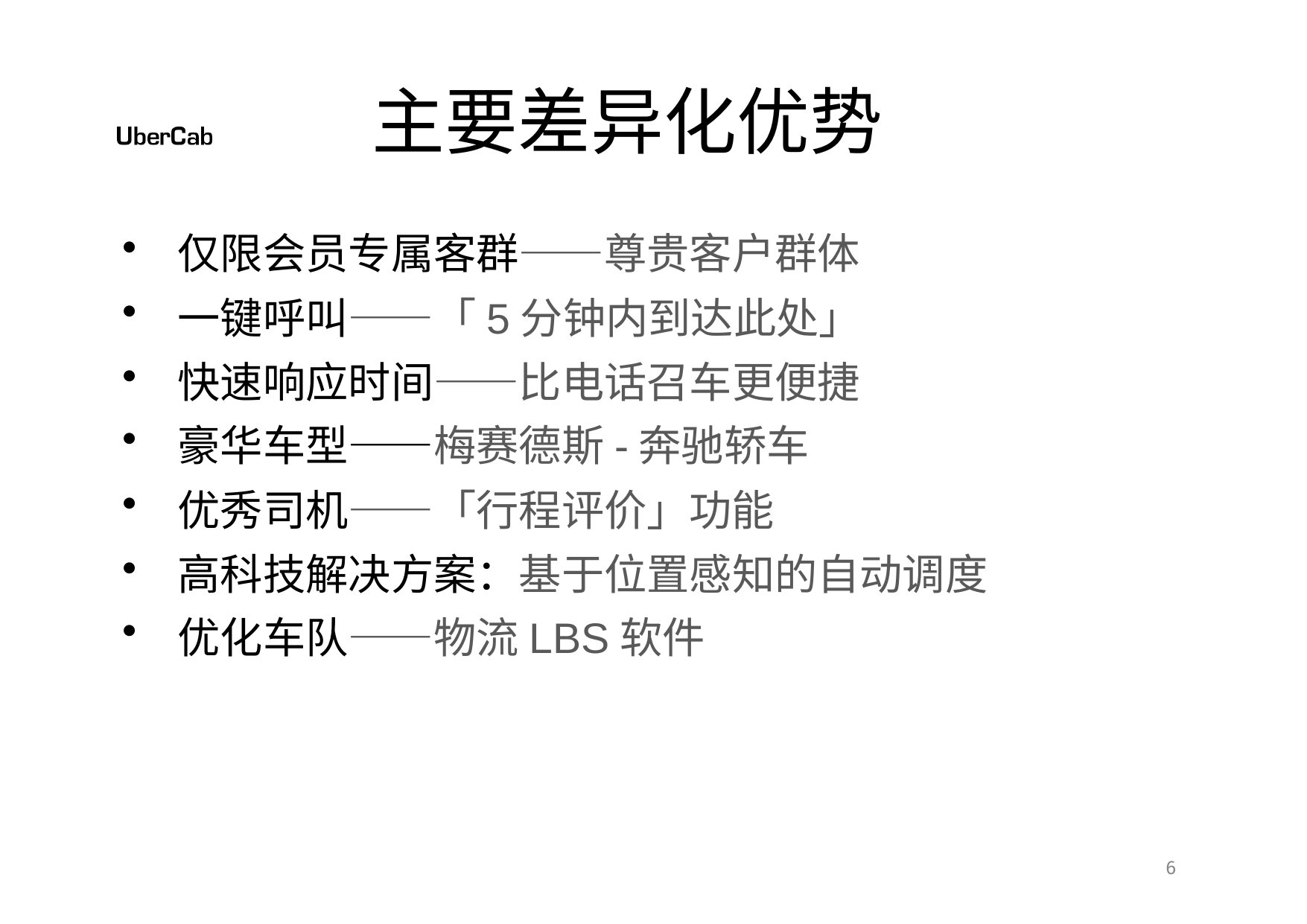

# 主要差异化优势
仅限会员专属客群——尊贵客户群体
一键呼叫——「5分钟内到达此处」
快速响应时间——比电话召车更便捷
豪华车型——梅赛德斯-奔驰轿车
优秀司机——「行程评价」功能
高科技解决方案：基于位置感知的自动调度
优化车队——物流LBS软件
6